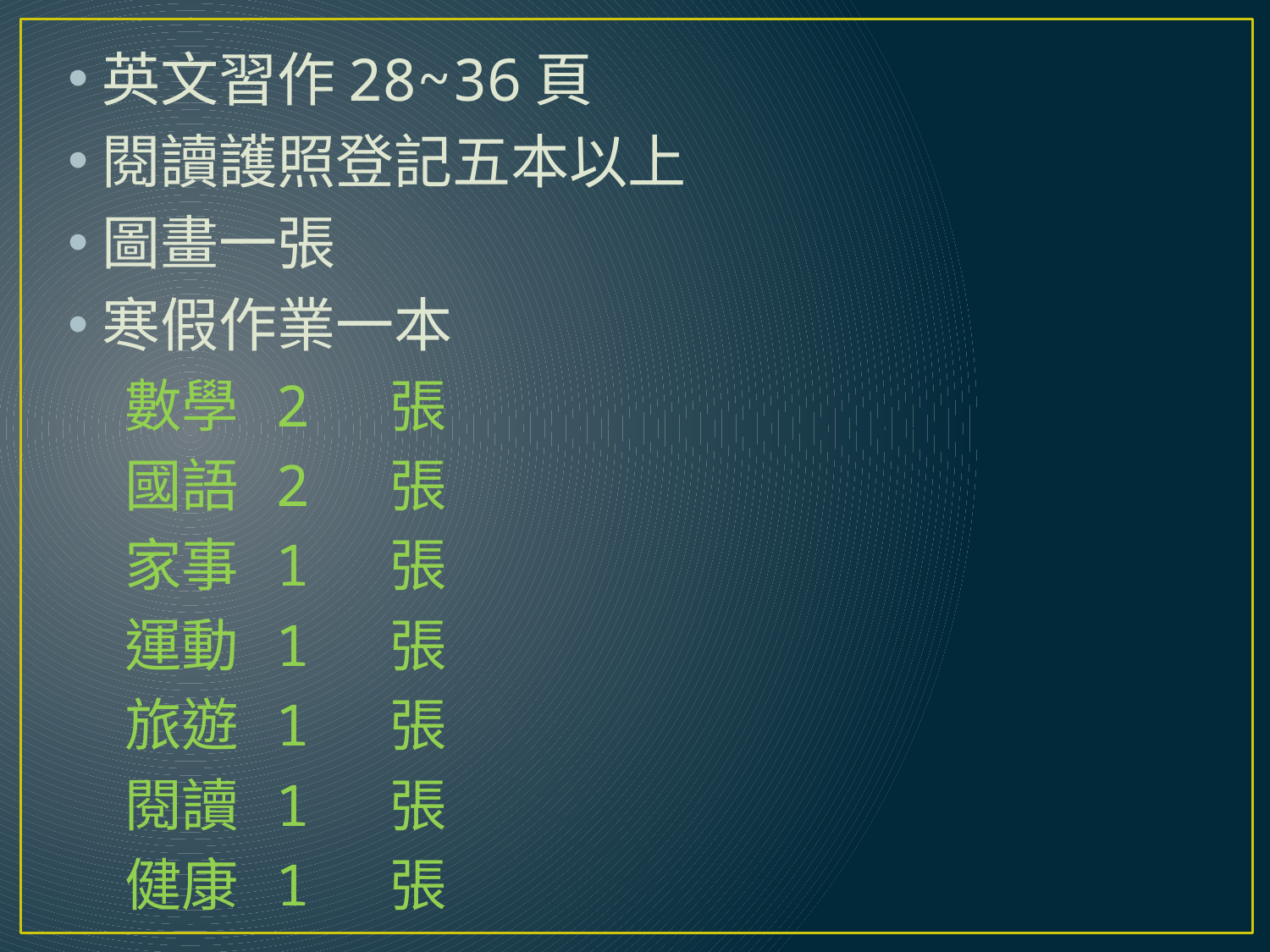

英文習作28~36頁
閱讀護照登記五本以上
圖畫一張
寒假作業一本
數學  2  張
國語  2  張
家事  1  張
運動  1  張
旅遊  1  張
閱讀  1  張
健康  1  張